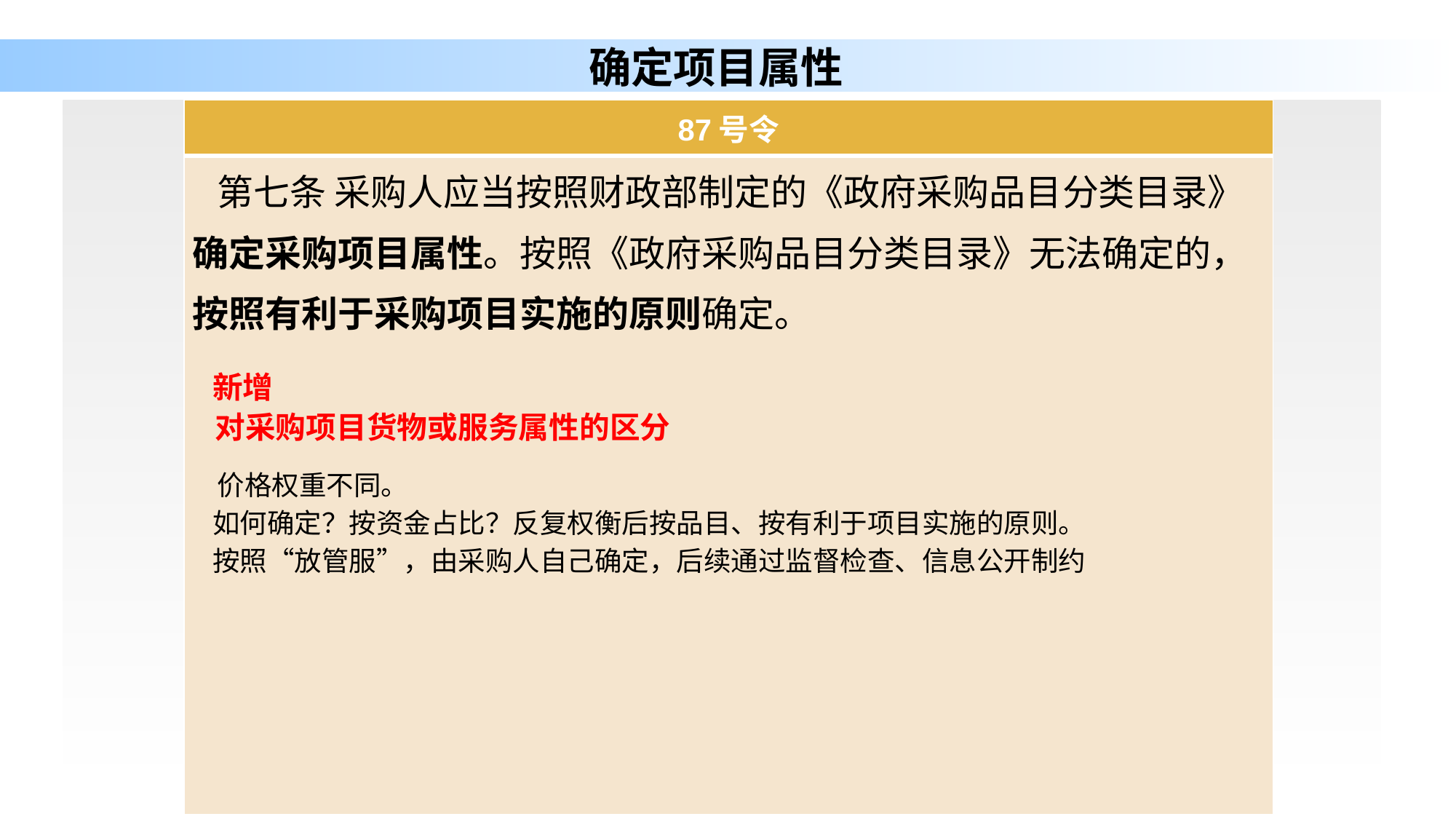

# 确定项目属性
| 87号令 |
| --- |
| 第七条 采购人应当按照财政部制定的《政府采购品目分类目录》确定采购项目属性。按照《政府采购品目分类目录》无法确定的，按照有利于采购项目实施的原则确定。 新增 对采购项目货物或服务属性的区分 价格权重不同。 如何确定？按资金占比？反复权衡后按品目、按有利于项目实施的原则。 按照“放管服”，由采购人自己确定，后续通过监督检查、信息公开制约 |